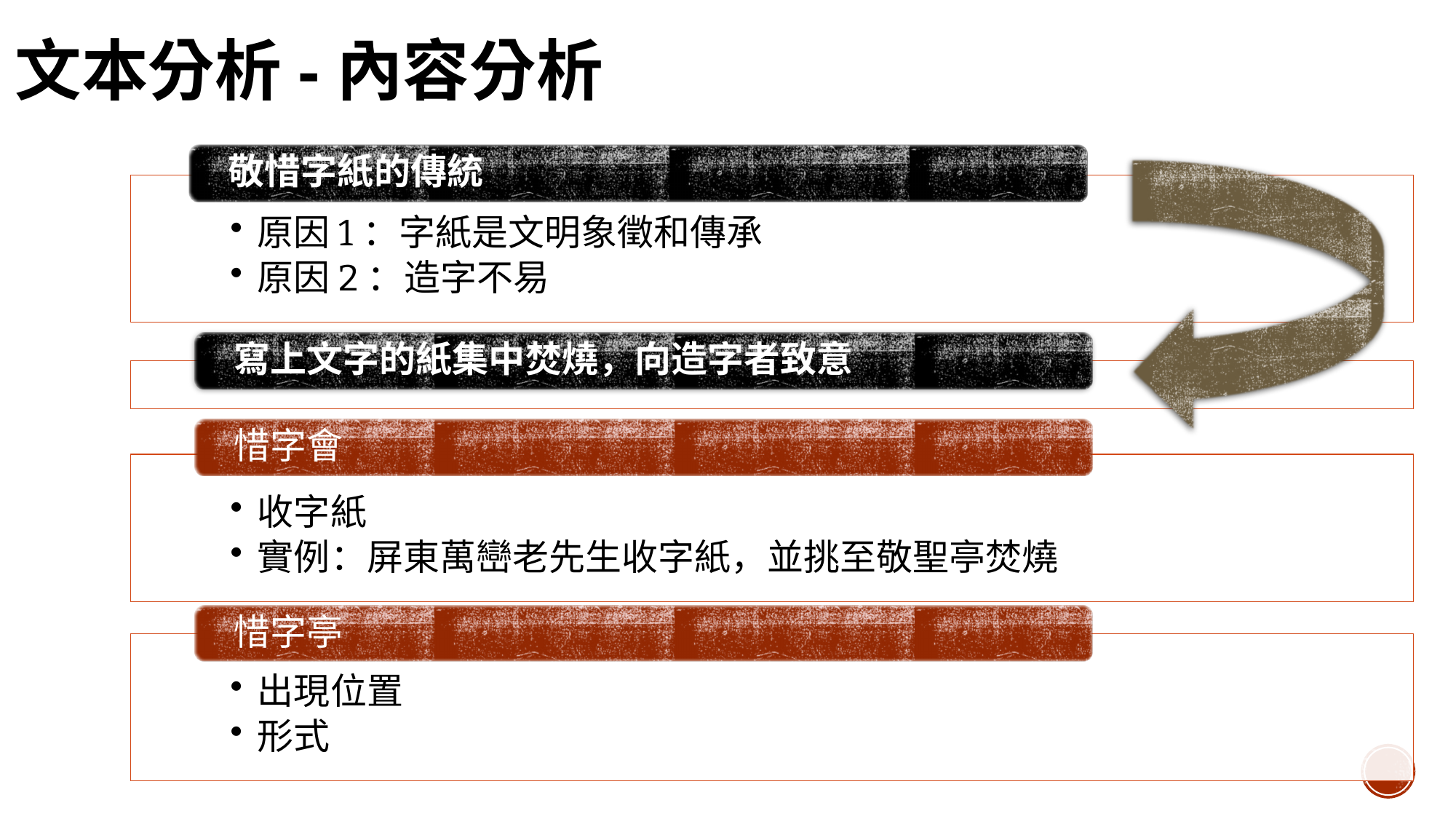

文本分析-內容分析
原因1：字紙是文明象徵和傳承
原因2：造字不易
敬惜字紙的傳統
寫上文字的紙集中焚燒，向造字者致意
收字紙
實例：屏東萬巒老先生收字紙，並挑至敬聖亭焚燒
惜字會
出現位置
形式
惜字亭